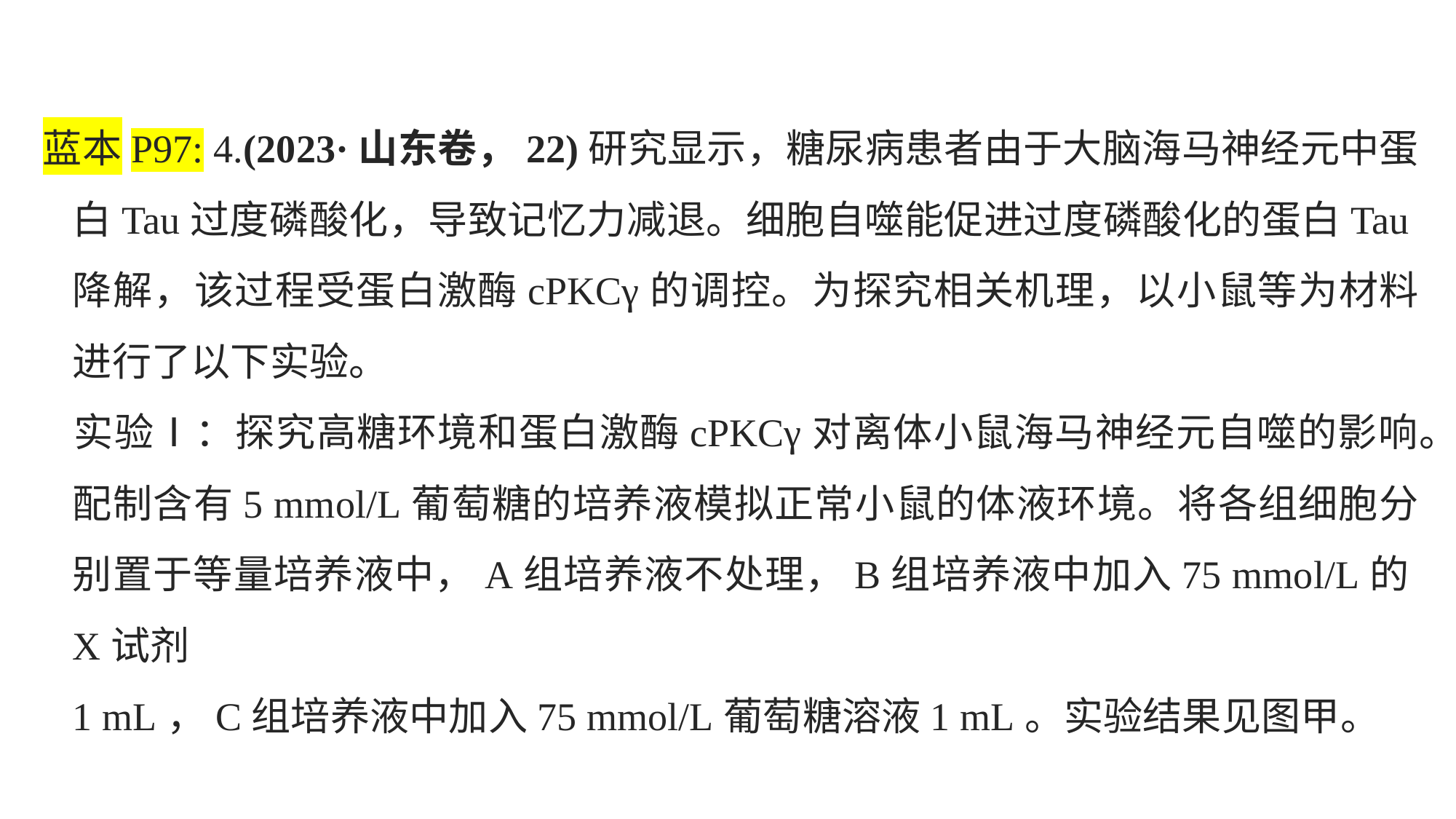

蓝本P97: 4.(2023·山东卷，22)研究显示，糖尿病患者由于大脑海马神经元中蛋白Tau过度磷酸化，导致记忆力减退。细胞自噬能促进过度磷酸化的蛋白Tau降解，该过程受蛋白激酶cPKCγ的调控。为探究相关机理，以小鼠等为材料进行了以下实验。
	实验Ⅰ：探究高糖环境和蛋白激酶cPKCγ对离体小鼠海马神经元自噬的影响。配制含有5 mmol/L葡萄糖的培养液模拟正常小鼠的体液环境。将各组细胞分别置于等量培养液中，A组培养液不处理，B组培养液中加入75 mmol/L的X试剂
	1 mL，C组培养液中加入75 mmol/L葡萄糖溶液1 mL。实验结果见图甲。